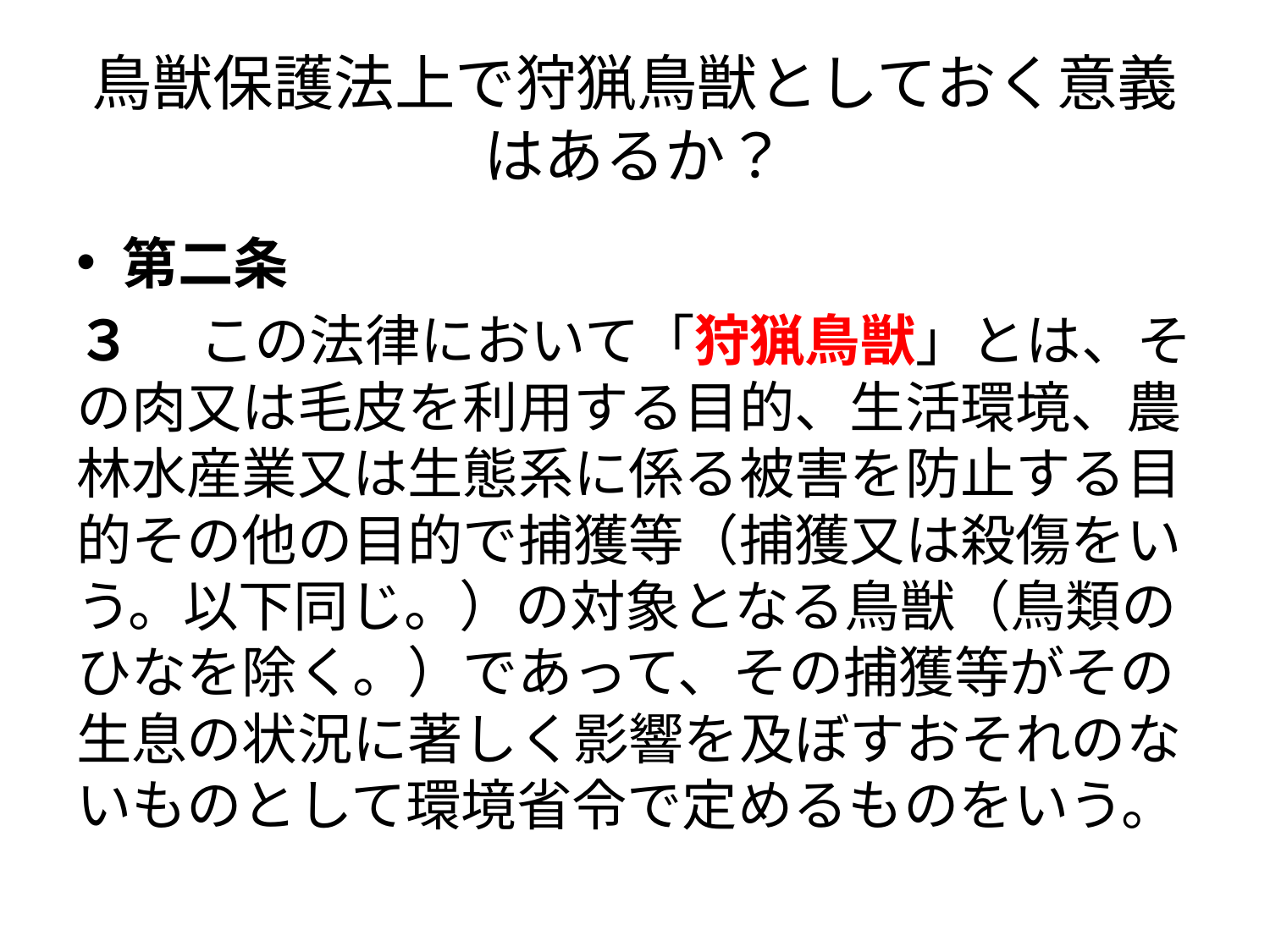

# 鳥獣保護法上で狩猟鳥獣としておく意義はあるか？
第二条
３ 　この法律において「狩猟鳥獣」とは、その肉又は毛皮を利用する目的、生活環境、農林水産業又は生態系に係る被害を防止する目的その他の目的で捕獲等（捕獲又は殺傷をいう。以下同じ。）の対象となる鳥獣（鳥類のひなを除く。）であって、その捕獲等がその生息の状況に著しく影響を及ぼすおそれのないものとして環境省令で定めるものをいう。